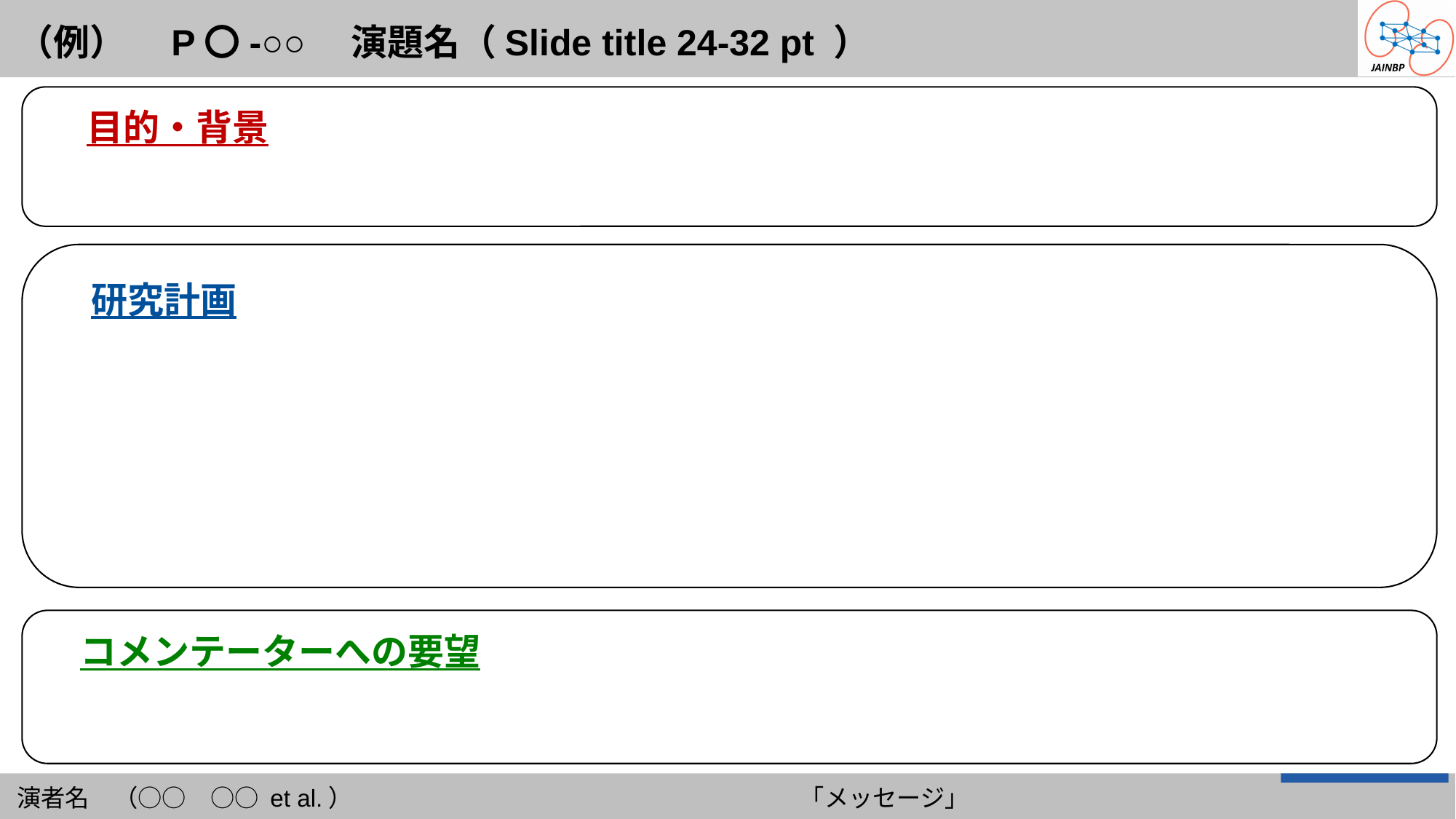

（例）　P〇-○○　演題名（Slide title 24-32 pt ）

　目的・背景

研究計画

コメンテーターへの要望
演者名　（○○　○○ et al.）                             　　　　　　　　　　　　「メッセージ」